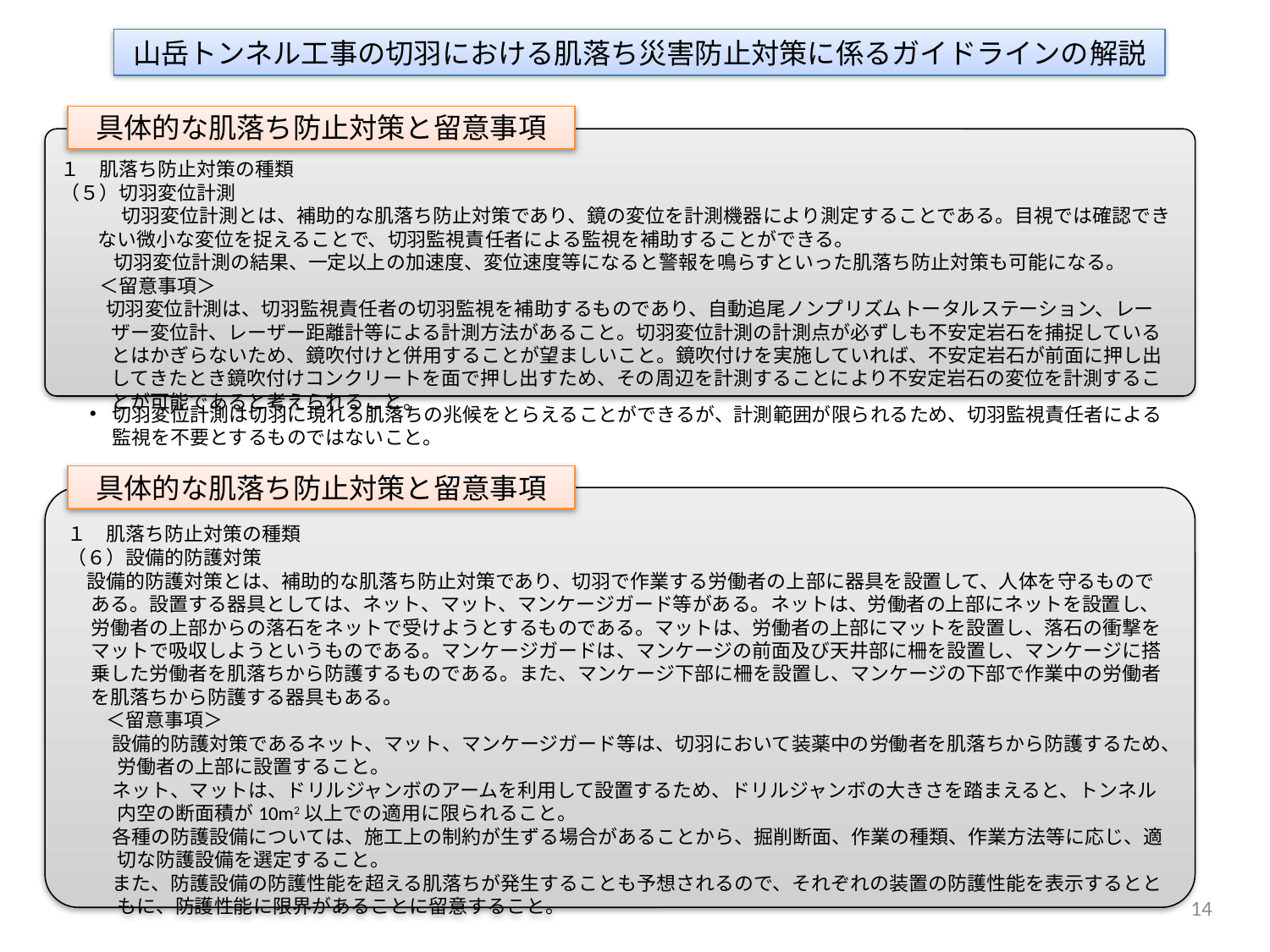

山岳トンネル工事の切羽における肌落ち災害防止対策に係るガイドラインの解説
具体的な肌落ち防止対策と留意事項
１　肌落ち防止対策の種類
（５）切羽変位計測
　 切羽変位計測とは、補助的な肌落ち防止対策であり、鏡の変位を計測機器により測定することである。目視では確認できない微小な変位を捉えることで、切羽監視責任者による監視を補助することができる。
 　切羽変位計測の結果、一定以上の加速度、変位速度等になると警報を鳴らすといった肌落ち防止対策も可能になる。
　　＜留意事項＞
　切羽変位計測は、切羽監視責任者の切羽監視を補助するものであり、自動追尾ノンプリズムトータルステーション、レーザー変位計、レーザー距離計等による計測方法があること。切羽変位計測の計測点が必ずしも不安定岩石を捕捉しているとはかぎらないため、鏡吹付けと併用することが望ましいこと。鏡吹付けを実施していれば、不安定岩石が前面に押し出してきたとき鏡吹付けコンクリートを面で押し出すため、その周辺を計測することにより不安定岩石の変位を計測することが可能であると考えられること。
切羽変位計測は切羽に現れる肌落ちの兆候をとらえることができるが、計測範囲が限られるため、切羽監視責任者による監視を不要とするものではないこと。
具体的な肌落ち防止対策と留意事項
１　肌落ち防止対策の種類
（６）設備的防護対策
　設備的防護対策とは、補助的な肌落ち防止対策であり、切羽で作業する労働者の上部に器具を設置して、人体を守るものである。設置する器具としては、ネット、マット、マンケージガード等がある。ネットは、労働者の上部にネットを設置し、労働者の上部からの落石をネットで受けようとするものである。マットは、労働者の上部にマットを設置し、落石の衝撃をマットで吸収しようというものである。マンケージガードは、マンケージの前面及び天井部に柵を設置し、マンケージに搭乗した労働者を肌落ちから防護するものである。また、マンケージ下部に柵を設置し、マンケージの下部で作業中の労働者を肌落ちから防護する器具もある。
　　＜留意事項＞
　設備的防護対策であるネット、マット、マンケージガード等は、切羽において装薬中の労働者を肌落ちから防護するため、労働者の上部に設置すること。
　ネット、マットは、ドリルジャンボのアームを利用して設置するため、ドリルジャンボの大きさを踏まえると、トンネル内空の断面積が10m2以上での適用に限られること。
　各種の防護設備については、施工上の制約が生ずる場合があることから、掘削断面、作業の種類、作業方法等に応じ、適切な防護設備を選定すること。
　また、防護設備の防護性能を超える肌落ちが発生することも予想されるので、それぞれの装置の防護性能を表示するとともに、防護性能に限界があることに留意すること。
14